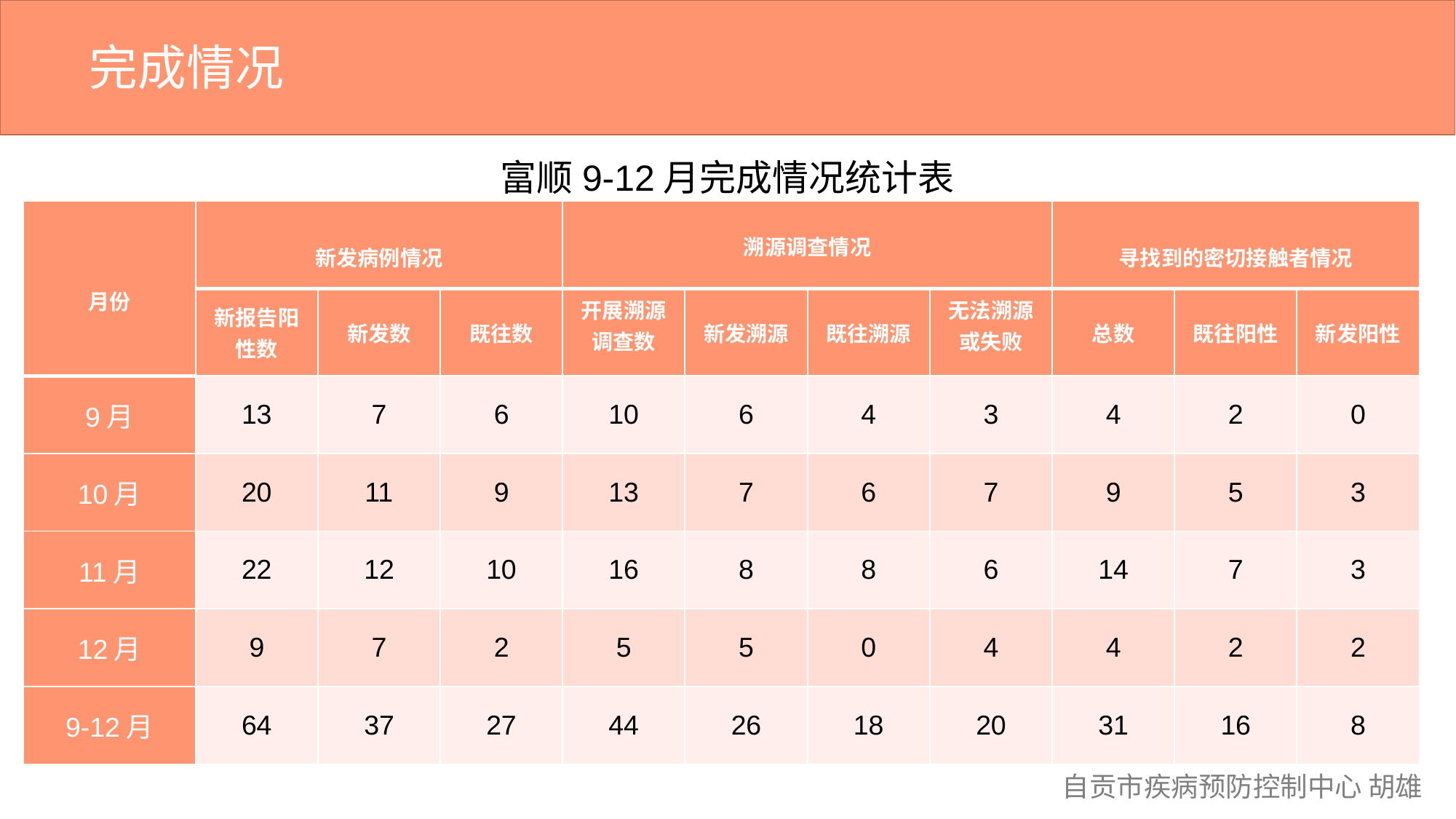

完成情况
富顺9-12月完成情况统计表
| 月份 | 新发病例情况 |  |  | 溯源调查情况 |  |  |  | 寻找到的密切接触者情况 |  |  |
| --- | --- | --- | --- | --- | --- | --- | --- | --- | --- | --- |
|  | 新报告阳性数 | 新发数 | 既往数 | 开展溯源调查数 | 新发溯源 | 既往溯源 | 无法溯源或失败 | 总数 | 既往阳性 | 新发阳性 |
| 9月 | 13 | 7 | 6 | 10 | 6 | 4 | 3 | 4 | 2 | 0 |
| 10月 | 20 | 11 | 9 | 13 | 7 | 6 | 7 | 9 | 5 | 3 |
| 11月 | 22 | 12 | 10 | 16 | 8 | 8 | 6 | 14 | 7 | 3 |
| 12月 | 9 | 7 | 2 | 5 | 5 | 0 | 4 | 4 | 2 | 2 |
| 9-12月 | 64 | 37 | 27 | 44 | 26 | 18 | 20 | 31 | 16 | 8 |